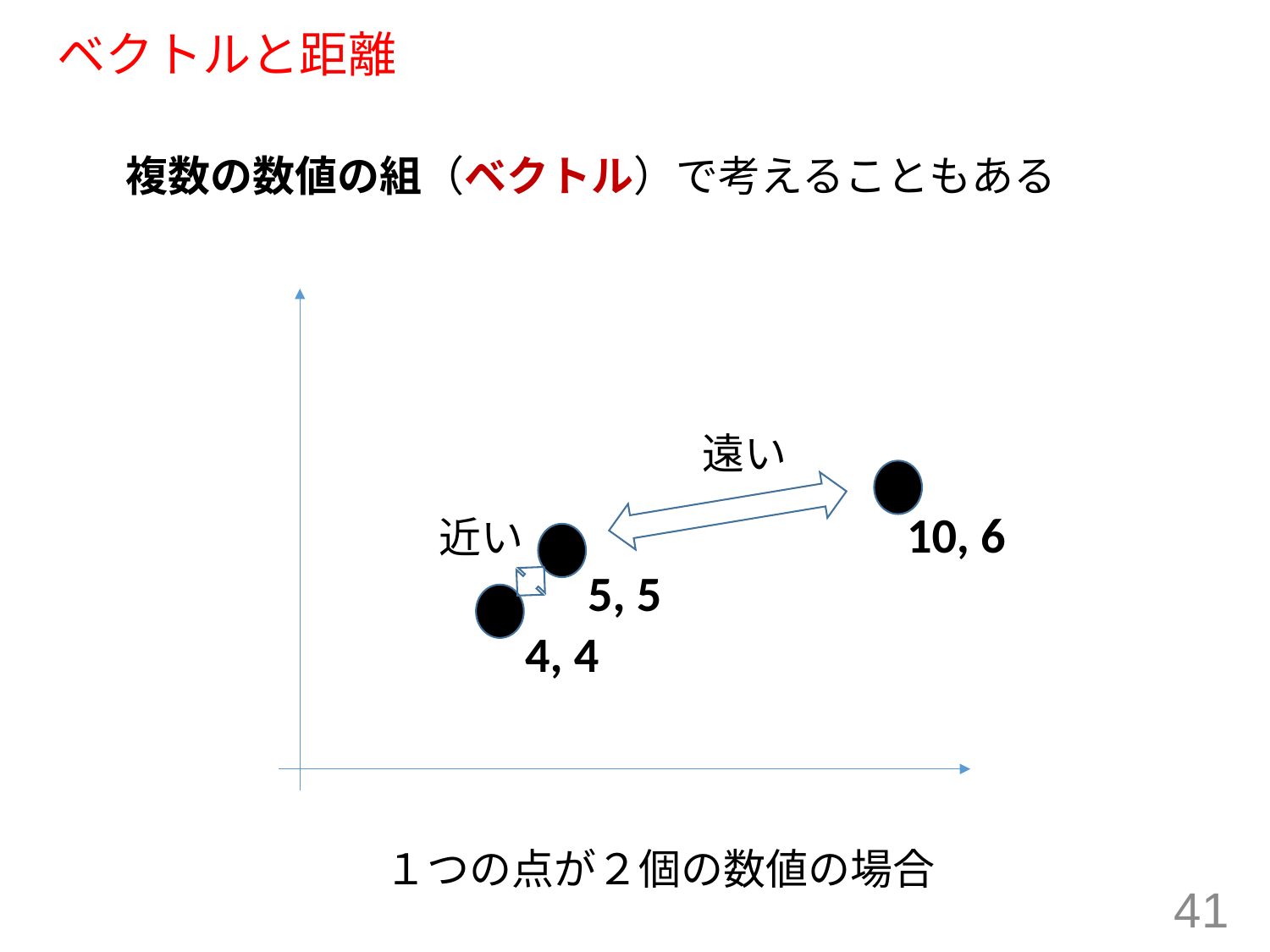

# ベクトルと距離
複数の数値の組（ベクトル）で考えることもある
遠い

10, 6
近い

5, 5

4, 4
１つの点が２個の数値の場合
41